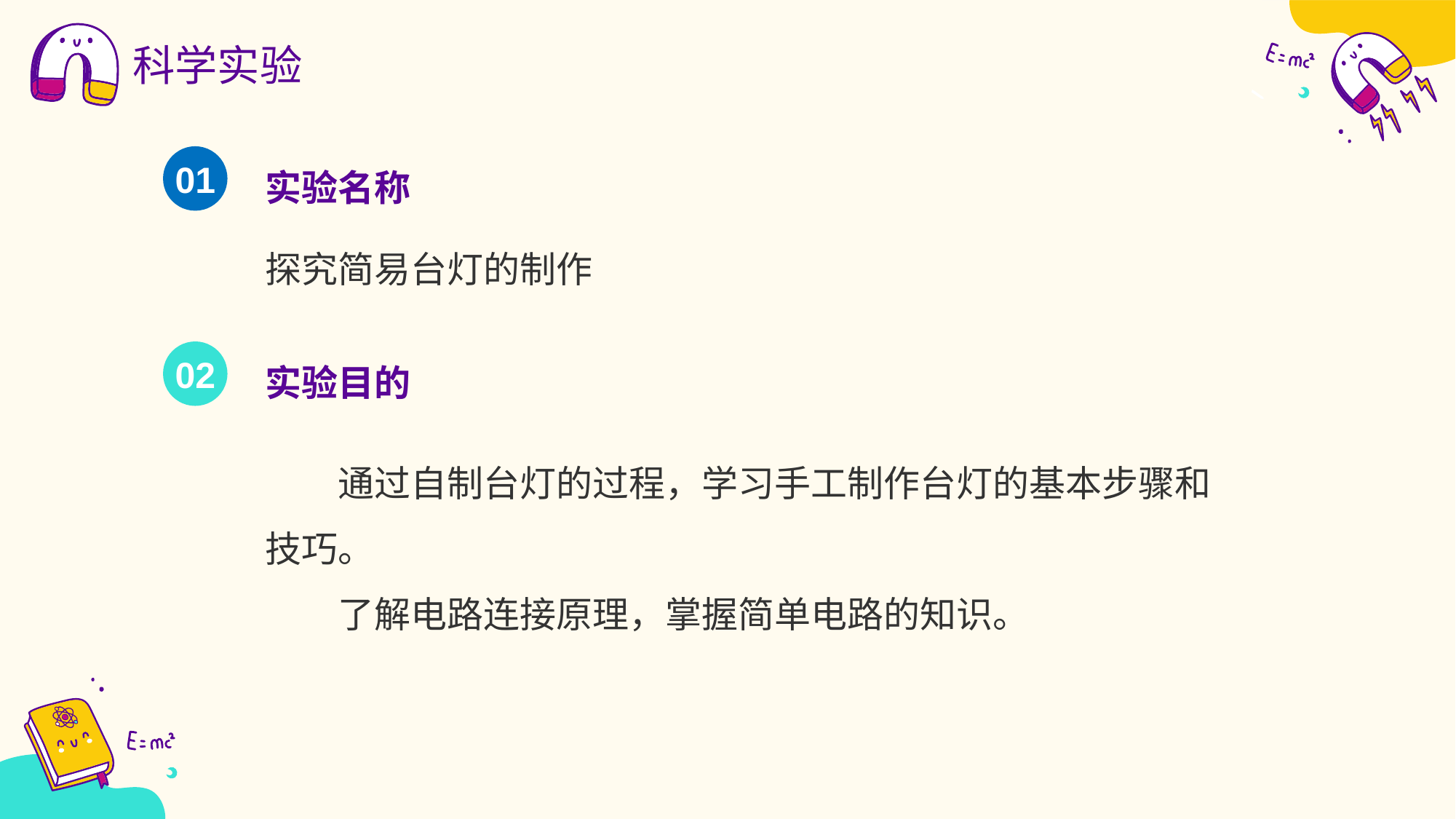

科学实验
实验名称
01
探究简易台灯的制作
实验目的
02
通过自制台灯的过程，学习手工制作台灯的基本步骤和技巧。
了解电路连接原理，掌握简单电路的知识。